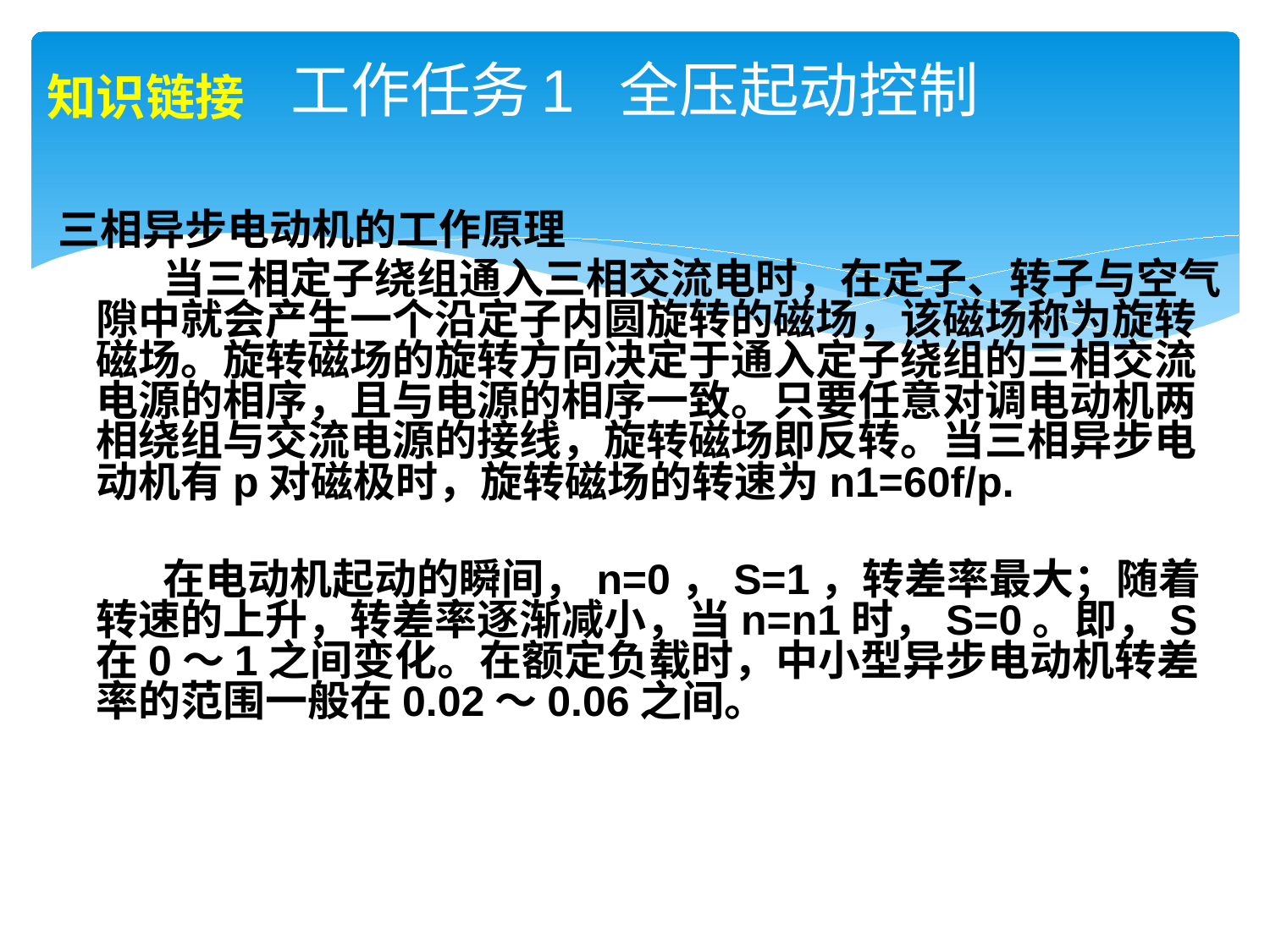

# 工作任务1  全压起动控制
知识链接
三相异步电动机的工作原理
          当三相定子绕组通入三相交流电时，在定子、转子与空气隙中就会产生一个沿定子内圆旋转的磁场，该磁场称为旋转磁场。旋转磁场的旋转方向决定于通入定子绕组的三相交流电源的相序，且与电源的相序一致。只要任意对调电动机两相绕组与交流电源的接线，旋转磁场即反转。当三相异步电动机有p对磁极时，旋转磁场的转速为n1=60f/p.

          在电动机起动的瞬间，n=0，S=1，转差率最大；随着转速的上升，转差率逐渐减小，当n=n1时，S=0。即，S在0～1之间变化。在额定负载时，中小型异步电动机转差率的范围一般在0.02～0.06之间。